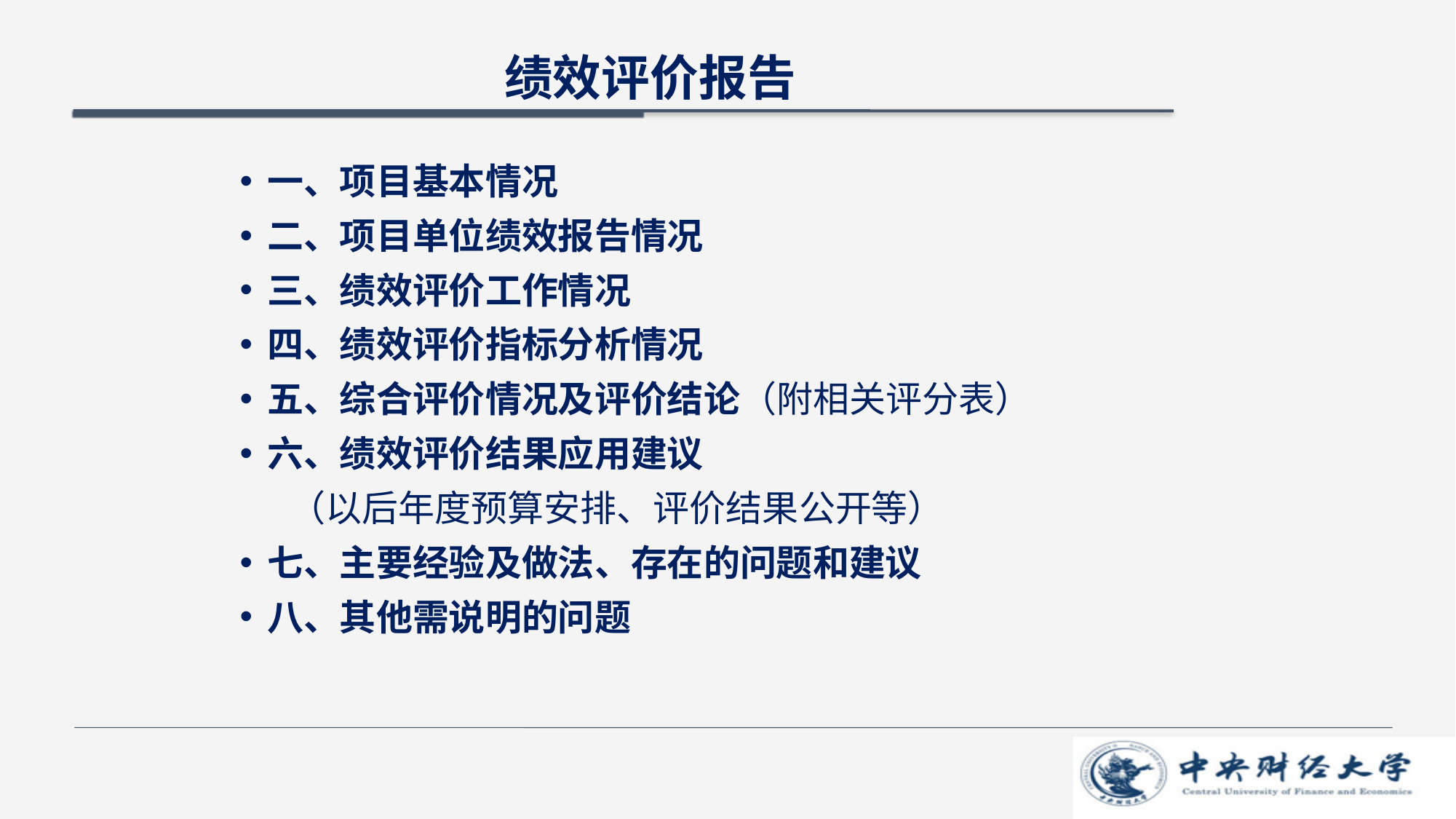

# 绩效评价报告
一、项目基本情况
二、项目单位绩效报告情况
三、绩效评价工作情况
四、绩效评价指标分析情况
五、综合评价情况及评价结论（附相关评分表）
六、绩效评价结果应用建议
     （以后年度预算安排、评价结果公开等）
七、主要经验及做法、存在的问题和建议
八、其他需说明的问题